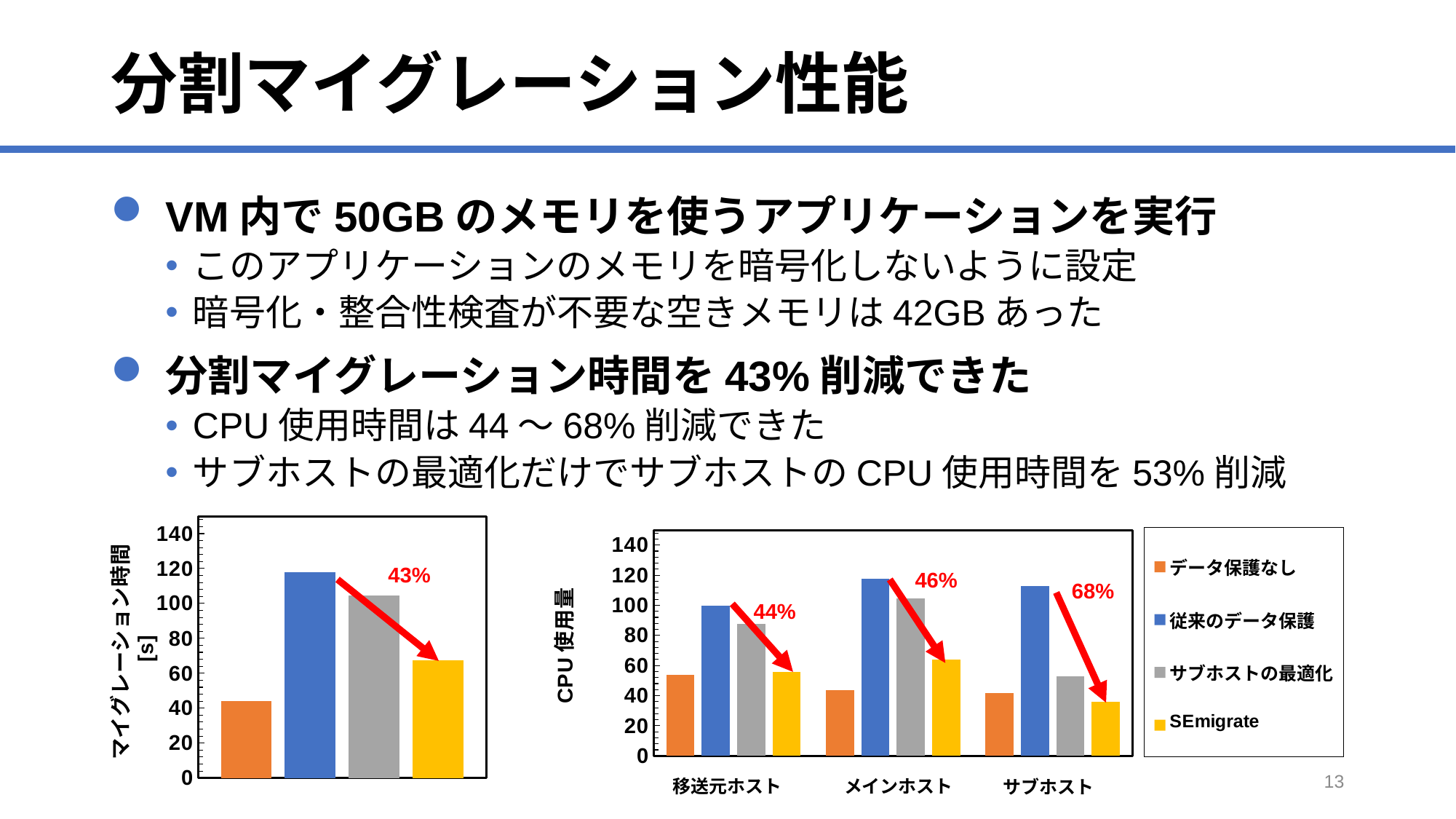

# 分割マイグレーション性能
VM内で50GBのメモリを使うアプリケーションを実行
このアプリケーションのメモリを暗号化しないように設定
暗号化・整合性検査が不要な空きメモリは42GBあった
分割マイグレーション時間を43%削減できた
CPU使用時間は44〜68%削減できた
サブホストの最適化だけでサブホストのCPU使用時間を53%削減

### Chart

| Category | データ保護なし | 従来のデータ保護 | サブホストの最適化 | SEmigrate |
|---|---|---|---|---|

### Chart

| Category | データ保護なし | 従来のデータ保護 | サブホストの最適化 | SEmigrate |
|---|---|---|---|---|
| 移送元ホスト | 53.704223999999996 | 99.9540776 | 87.86864480000001 | 55.76999999999999 |
| メインホスト | 43.788247999999996 | 117.80807400000002 | 104.506 | 64.11859999999999 |
| サブホスト | 41.506696 | 112.7490486 | 52.671024 | 35.6928 |
43%
46%
68%
44%
13